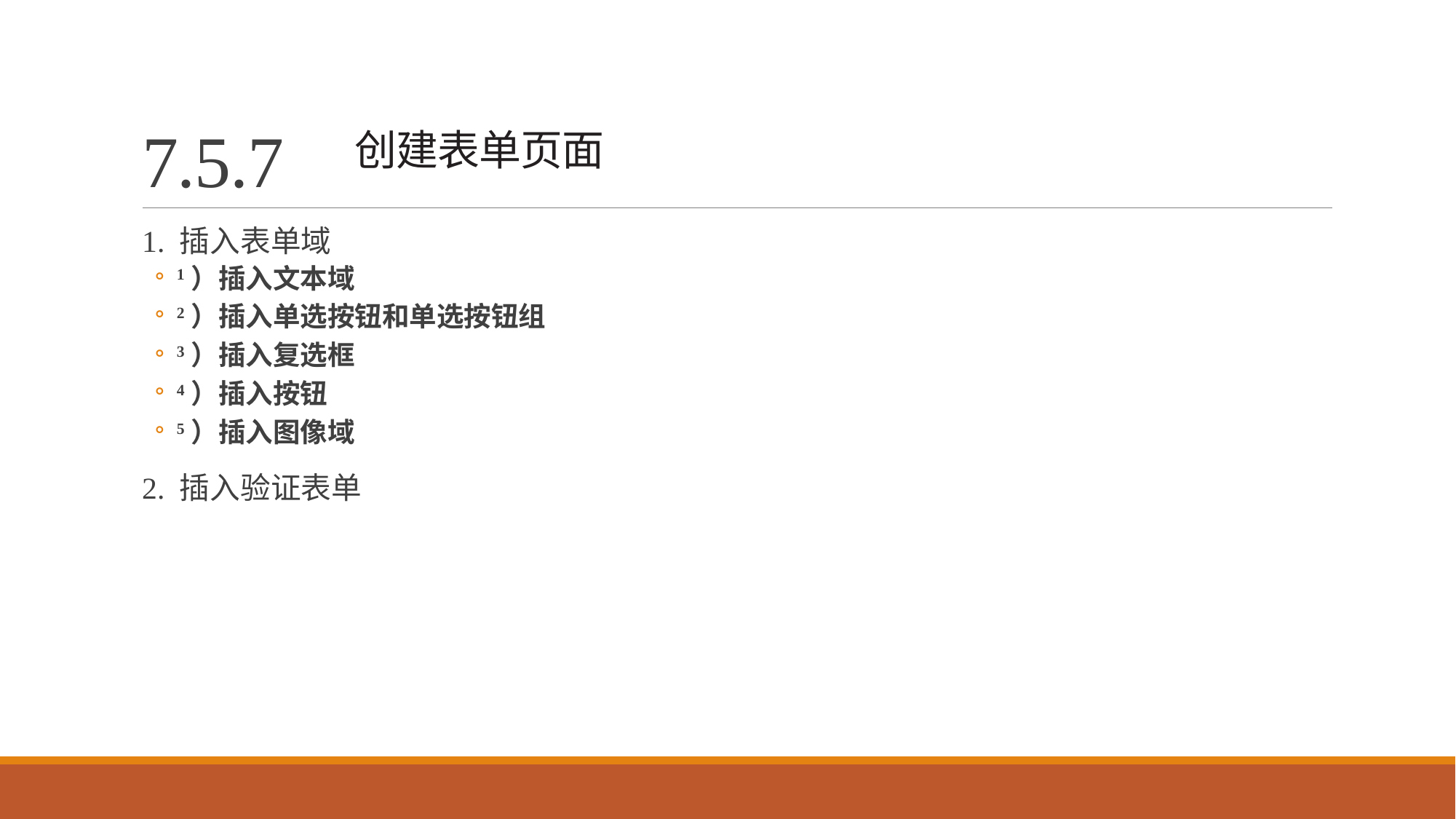

# 7.5.7   创建表单页面
1. 插入表单域
1）插入文本域
2）插入单选按钮和单选按钮组
3）插入复选框
4）插入按钮
5）插入图像域
2. 插入验证表单